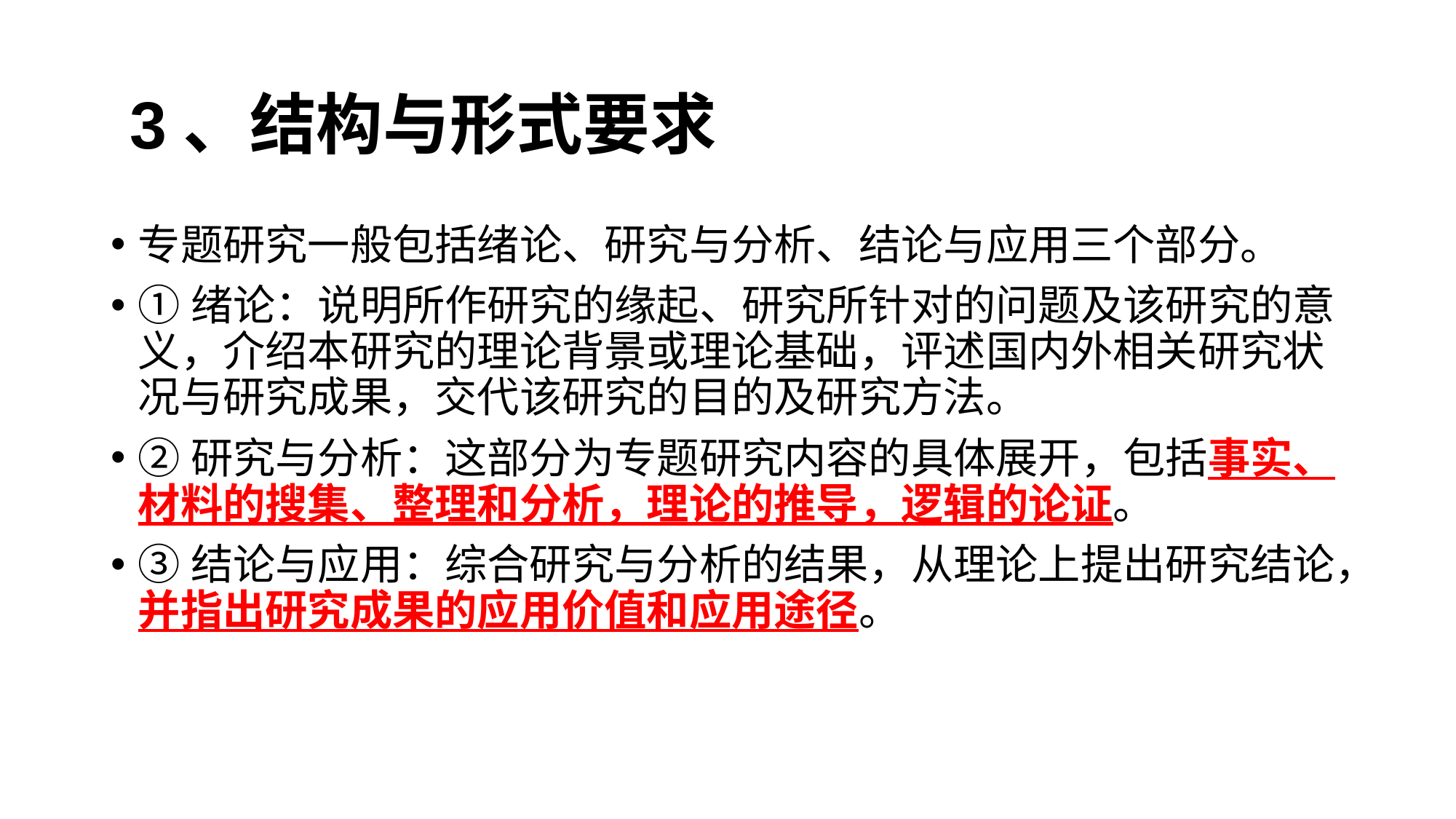

# 3、结构与形式要求
专题研究一般包括绪论、研究与分析、结论与应用三个部分。
①绪论：说明所作研究的缘起、研究所针对的问题及该研究的意义，介绍本研究的理论背景或理论基础，评述国内外相关研究状况与研究成果，交代该研究的目的及研究方法。
②研究与分析：这部分为专题研究内容的具体展开，包括事实、材料的搜集、整理和分析，理论的推导，逻辑的论证。
③结论与应用：综合研究与分析的结果，从理论上提出研究结论，并指出研究成果的应用价值和应用途径。